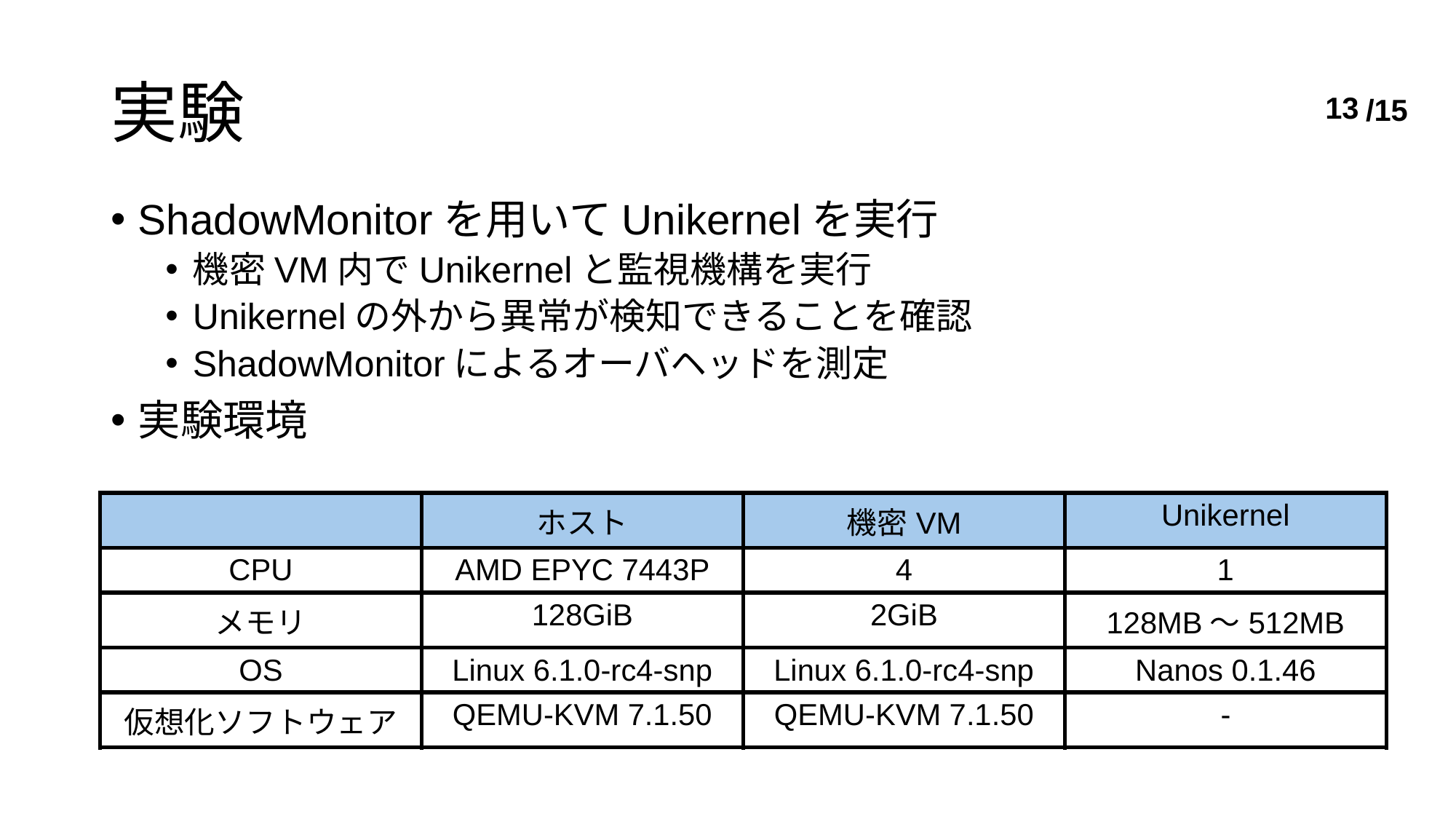

# 実験
13
ShadowMonitorを用いてUnikernelを実行
機密VM内でUnikernelと監視機構を実行
Unikernelの外から異常が検知できることを確認
ShadowMonitorによるオーバヘッドを測定
実験環境

|  | ホスト | 機密VM | Unikernel |
| --- | --- | --- | --- |
| CPU | AMD EPYC 7443P | 4 | 1 |
| メモリ | 128GiB | 2GiB | 128MB〜512MB |
| OS | Linux 6.1.0-rc4-snp | Linux 6.1.0-rc4-snp | Nanos 0.1.46 |
| 仮想化ソフトウェア | QEMU-KVM 7.1.50 | QEMU-KVM 7.1.50 | - |
| 仮想CPU | 1 |
| --- | --- |
| メモリ | 128MB〜2GB |
| OS | Nanos 0.1.46 |
| CPU | AMD EPYC 7443P |
| --- | --- |
| メモリ | 124GiB |
| OS | Linux 6.1.0-rc4-snp |
| 仮想化ソフトウェア | QEMU-KVM 7.1.50 |